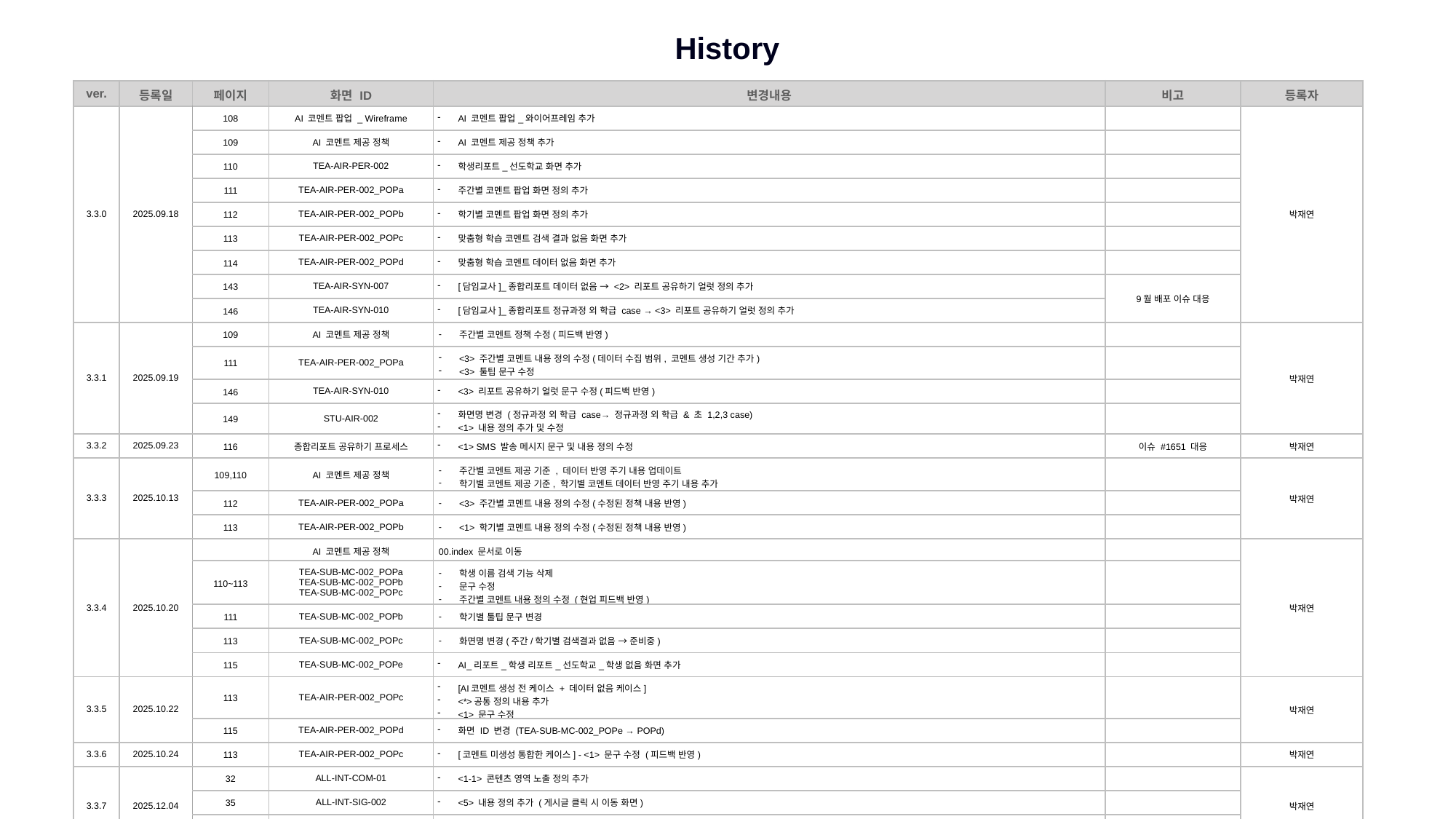

History
| ver. | 등록일 | 페이지 | 화면 ID | 변경내용 | 비고 | 등록자 |
| --- | --- | --- | --- | --- | --- | --- |
| 3.3.0 | 2025.09.18 | 108 | AI 코멘트 팝업 \_ Wireframe | AI 코멘트 팝업\_와이어프레임 추가 |  | 박재연 |
|  |  | 109 | AI 코멘트 제공 정책 | AI 코멘트 제공 정책 추가 |  |  |
|  |  | 110 | TEA-AIR-PER-002 | 학생리포트\_선도학교 화면 추가 |  |  |
|  |  | 111 | TEA-AIR-PER-002\_POPa | 주간별 코멘트 팝업 화면 정의 추가 |  |  |
|  |  | 112 | TEA-AIR-PER-002\_POPb | 학기별 코멘트 팝업 화면 정의 추가 |  |  |
|  |  | 113 | TEA-AIR-PER-002\_POPc | 맞춤형 학습 코멘트 검색 결과 없음 화면 추가 |  |  |
|  |  | 114 | TEA-AIR-PER-002\_POPd | 맞춤형 학습 코멘트 데이터 없음 화면 추가 |  |  |
|  |  | 143 | TEA-AIR-SYN-007 | [담임교사]\_종합리포트 데이터 없음 → <2> 리포트 공유하기 얼럿 정의 추가 | 9월 배포 이슈 대응 |  |
|  |  | 146 | TEA-AIR-SYN-010 | [담임교사]\_종합리포트 정규과정 외 학급 case → <3> 리포트 공유하기 얼럿 정의 추가 |  |  |
| 3.3.1 | 2025.09.19 | 109 | AI 코멘트 제공 정책 | 주간별 코멘트 정책 수정(피드백 반영) |  | 박재연 |
|  |  | 111 | TEA-AIR-PER-002\_POPa | <3> 주간별 코멘트 내용 정의 수정(데이터 수집 범위, 코멘트 생성 기간 추가) <3> 툴팁 문구 수정 |  |  |
|  |  | 146 | TEA-AIR-SYN-010 | <3> 리포트 공유하기 얼럿 문구 수정(피드백 반영) |  |  |
|  |  | 149 | STU-AIR-002 | 화면명 변경 (정규과정 외 학급 case→ 정규과정 외 학급 & 초 1,2,3 case) <1> 내용 정의 추가 및 수정 |  |  |
| 3.3.2 | 2025.09.23 | 116 | 종합리포트 공유하기 프로세스 | <1> SMS 발송 메시지 문구 및 내용 정의 수정 | 이슈 #1651 대응 | 박재연 |
| 3.3.3 | 2025.10.13 | 109,110 | AI 코멘트 제공 정책 | 주간별 코멘트 제공 기준 , 데이터 반영 주기 내용 업데이트 학기별 코멘트 제공 기준, 학기별 코멘트 데이터 반영 주기 내용 추가 |  | 박재연 |
|  |  | 112 | TEA-AIR-PER-002\_POPa | <3> 주간별 코멘트 내용 정의 수정(수정된 정책 내용 반영) |  |  |
|  |  | 113 | TEA-AIR-PER-002\_POPb | <1> 학기별 코멘트 내용 정의 수정(수정된 정책 내용 반영) |  |  |
| 3.3.4 | 2025.10.20 |  | AI 코멘트 제공 정책 | 00.index 문서로 이동 |  | 박재연 |
|  |  | 110~113 | TEA-SUB-MC-002\_POPa TEA-SUB-MC-002\_POPb TEA-SUB-MC-002\_POPc | 학생 이름 검색 기능 삭제 문구 수정 주간별 코멘트 내용 정의 수정 (현업 피드백 반영) |  |  |
|  |  | 111 | TEA-SUB-MC-002\_POPb | 학기별 툴팁 문구 변경 |  |  |
|  |  | 113 | TEA-SUB-MC-002\_POPc | 화면명 변경(주간/학기별 검색결과 없음 → 준비중) |  |  |
|  |  | 115 | TEA-SUB-MC-002\_POPe | AI\_리포트\_학생 리포트\_선도학교\_학생 없음 화면 추가 |  |  |
| 3.3.5 | 2025.10.22 | 113 | TEA-AIR-PER-002\_POPc | [AI코멘트 생성 전 케이스 + 데이터 없음 케이스] <\*>공통 정의 내용 추가 <1> 문구 수정 |  | 박재연 |
|  |  | 115 | TEA-AIR-PER-002\_POPd | 화면 ID 변경 (TEA-SUB-MC-002\_POPe → POPd) |  |  |
| 3.3.6 | 2025.10.24 | 113 | TEA-AIR-PER-002\_POPc | [코멘트 미생성 통합한 케이스] - <1> 문구 수정 (피드백 반영) |  | 박재연 |
| 3.3.7 | 2025.12.04 | 32 | ALL-INT-COM-01 | <1-1> 콘텐츠 영역 노출 정의 추가 |  | 박재연 |
|  |  | 35 | ALL-INT-SIG-002 | <5> 내용 정의 추가 (게시글 클릭 시 이동 화면) |  |  |
|  |  | 36,37 | ALL-INT-Notice-001, ALL-INT-Notice-002 | 로그인 전\_공지사항 상세,목록 화면 추가 |  |  |